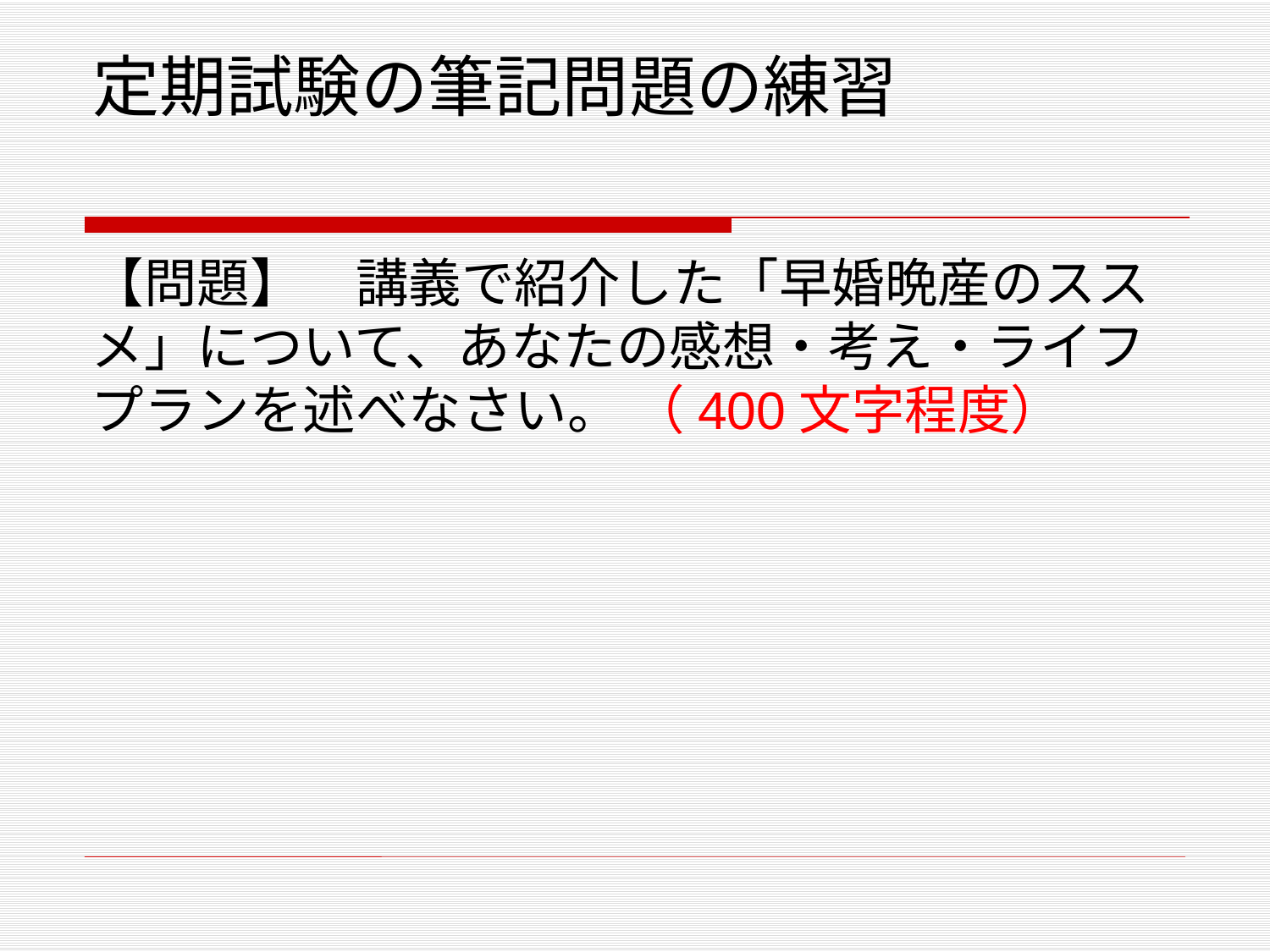

# 定期試験の筆記問題の練習
【問題】　講義で紹介した「早婚晩産のススメ」について、あなたの感想・考え・ライフプランを述べなさい。 （400文字程度）